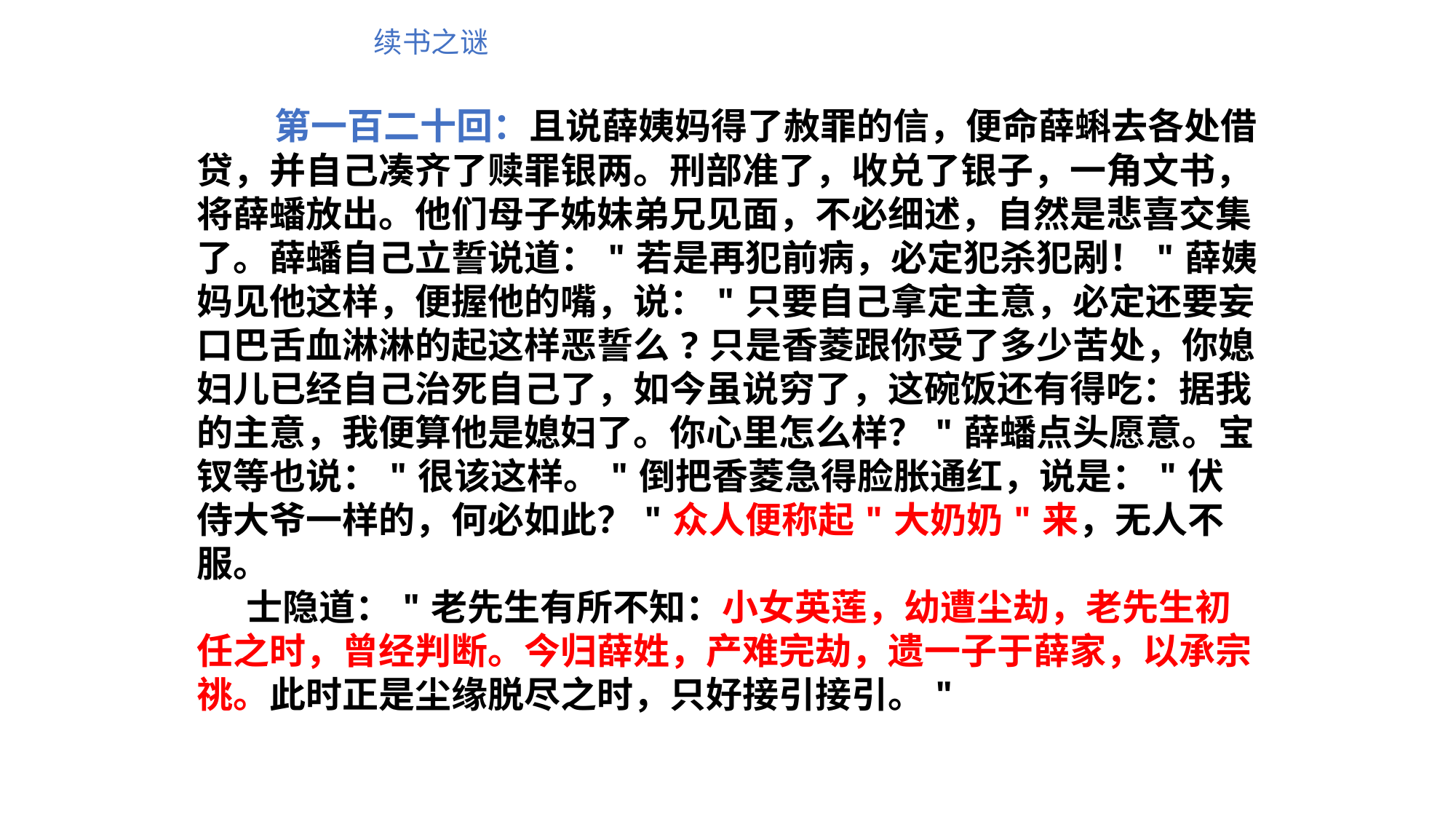

# 续书之谜
       第一百二十回：且说薛姨妈得了赦罪的信，便命薛蝌去各处借贷，并自己凑齐了赎罪银两。刑部准了，收兑了银子，一角文书，将薛蟠放出。他们母子姊妹弟兄见面，不必细述，自然是悲喜交集了。薛蟠自己立誓说道："若是再犯前病，必定犯杀犯剐！"薛姨妈见他这样，便握他的嘴，说："只要自己拿定主意，必定还要妄口巴舌血淋淋的起这样恶誓么?只是香菱跟你受了多少苦处，你媳妇儿已经自己治死自己了，如今虽说穷了，这碗饭还有得吃：据我的主意，我便算他是媳妇了。你心里怎么样？"薛蟠点头愿意。宝钗等也说："很该这样。"倒把香菱急得脸胀通红，说是："伏侍大爷一样的，何必如此？"众人便称起"大奶奶"来，无人不服。
     士隐道："老先生有所不知：小女英莲，幼遭尘劫，老先生初任之时，曾经判断。今归薛姓，产难完劫，遗一子于薛家，以承宗祧。此时正是尘缘脱尽之时，只好接引接引。"